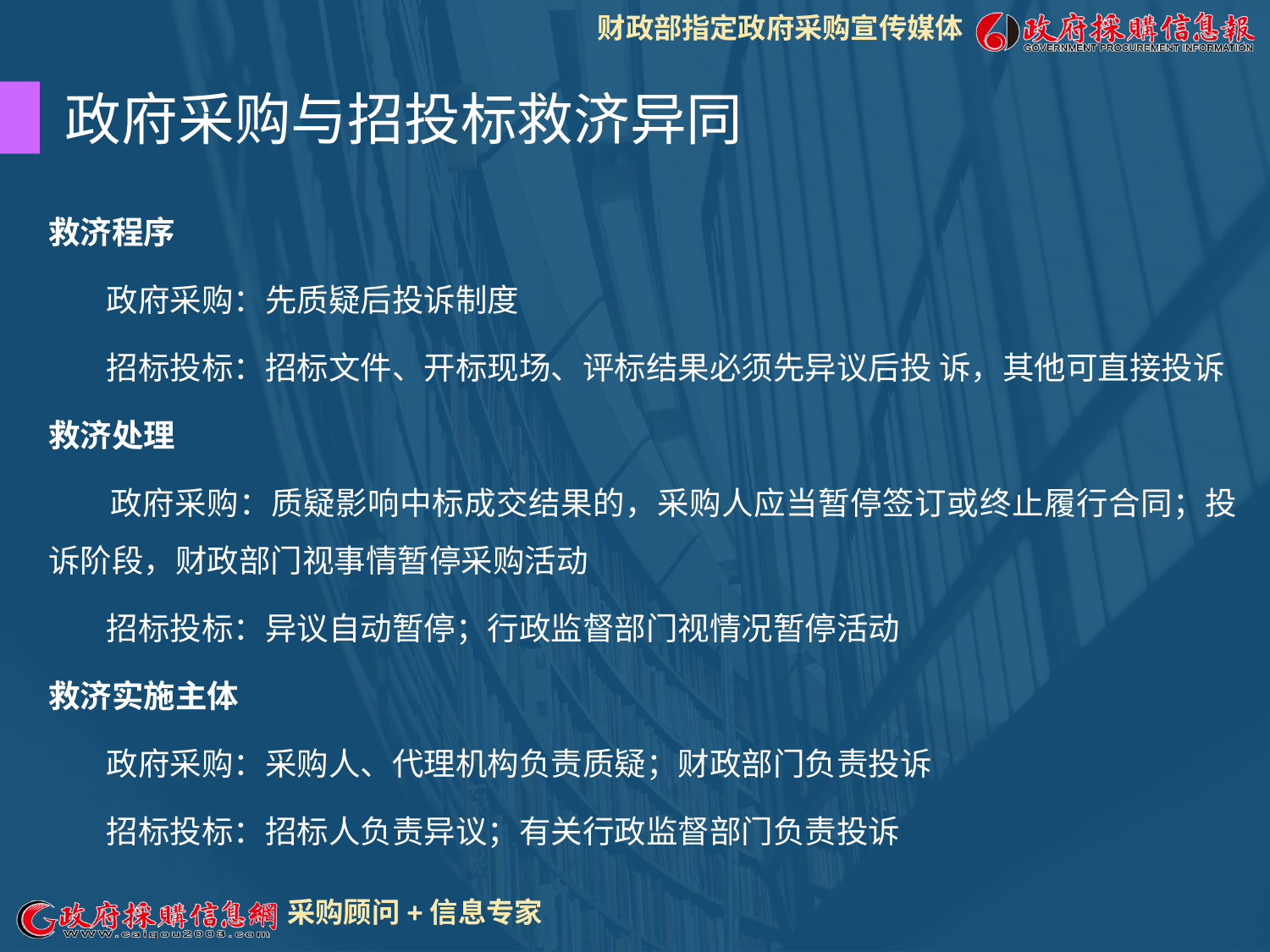

政府采购与招投标救济异同
救济程序
       政府采购：先质疑后投诉制度
       招标投标：招标文件、开标现场、评标结果必须先异议后投 诉，其他可直接投诉
救济处理
       政府采购：质疑影响中标成交结果的，采购人应当暂停签订或终止履行合同；投诉阶段，财政部门视事情暂停采购活动
       招标投标：异议自动暂停；行政监督部门视情况暂停活动
救济实施主体
       政府采购：采购人、代理机构负责质疑；财政部门负责投诉
       招标投标：招标人负责异议；有关行政监督部门负责投诉